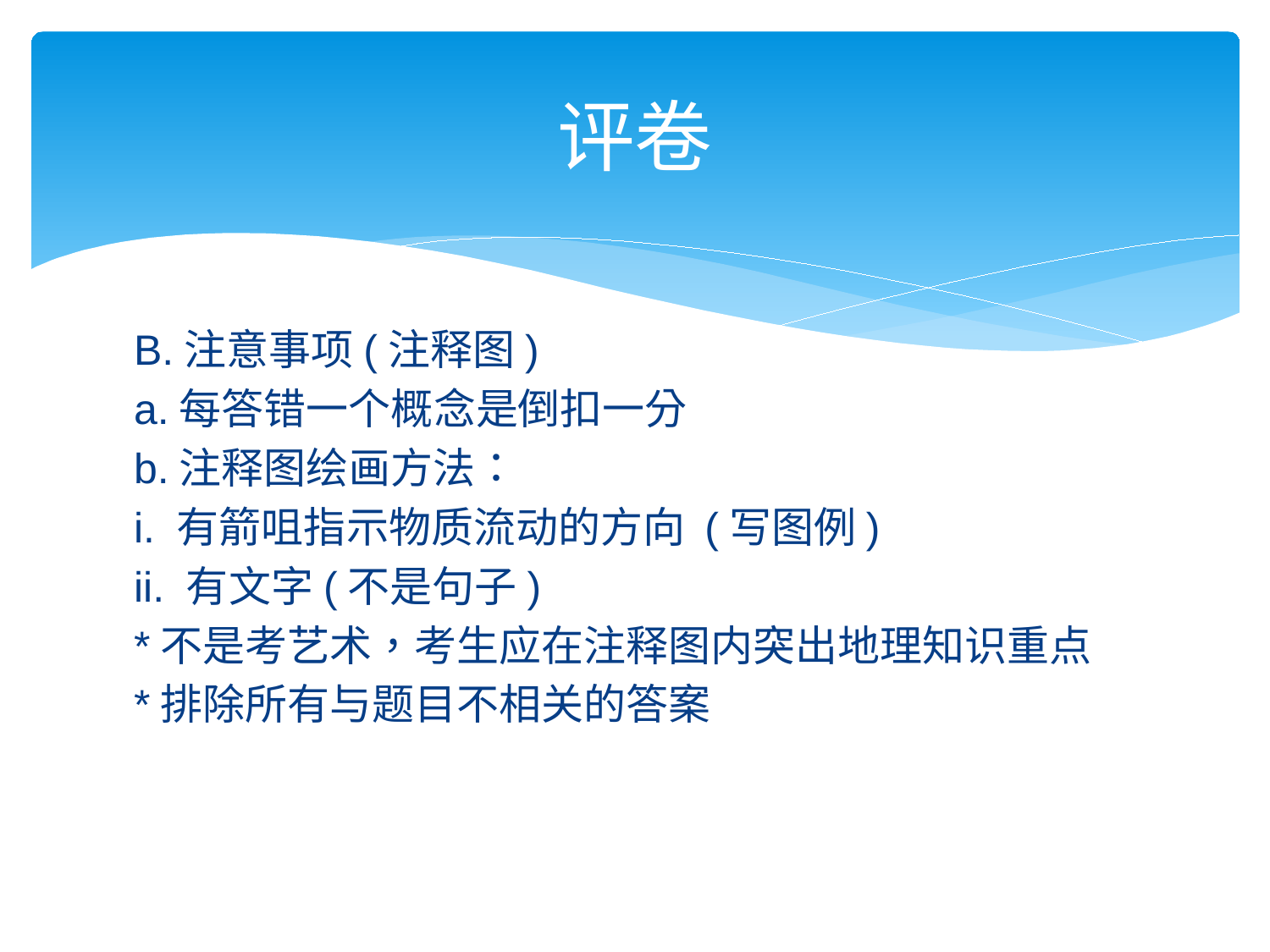

# 评卷
B.注意事项(注释图)
a.每答错一个概念是倒扣一分
b.注释图绘画方法：
i. 有箭咀指示物质流动的方向 (写图例)
ii. 有文字(不是句子)
*不是考艺术，考生应在注释图内突出地理知识重点
*排除所有与题目不相关的答案